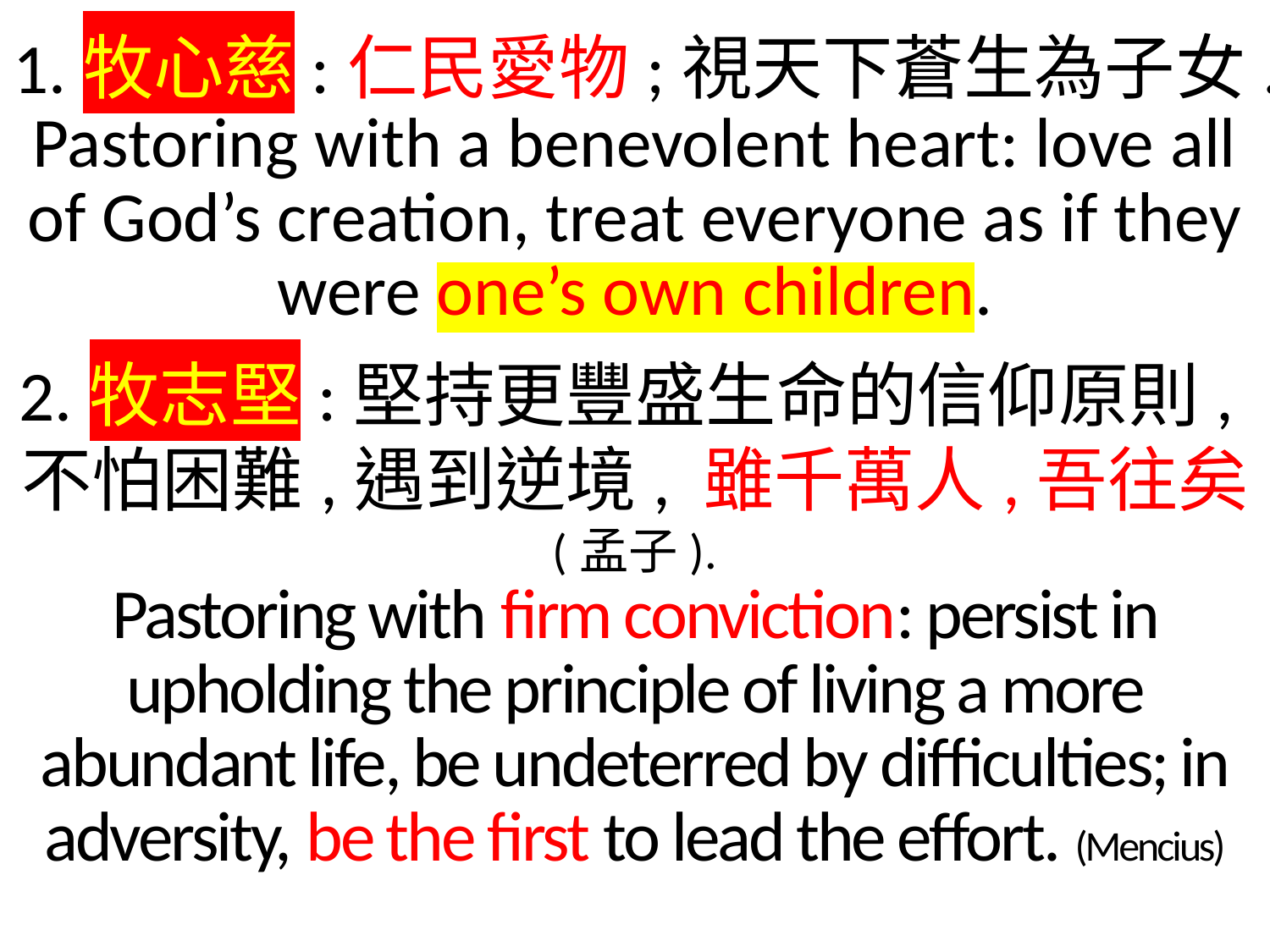

1.牧心慈:仁民愛物;視天下蒼生為子女.
Pastoring with a benevolent heart: love all of God’s creation, treat everyone as if they were one’s own children.
2.牧志堅:堅持更豐盛生命的信仰原則,不怕困難,遇到逆境, 雖千萬人,吾往矣 (孟子).
Pastoring with firm conviction: persist in upholding the principle of living a more abundant life, be undeterred by difficulties; in adversity, be the first to lead the effort. (Mencius)